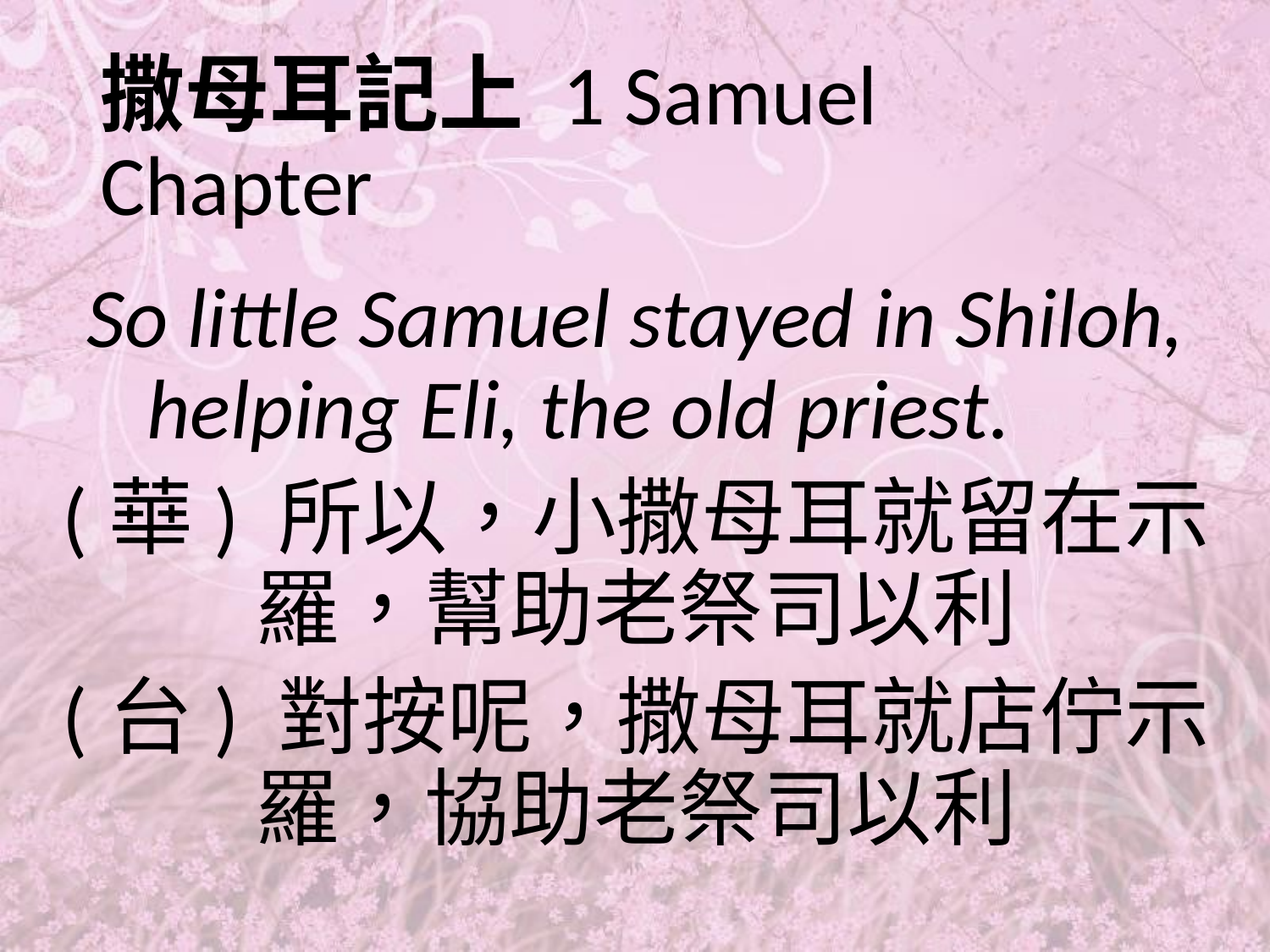

# 撒母耳記上 1 Samuel Chapter
So little Samuel stayed in Shiloh, helping Eli, the old priest.
(華) 所以，小撒母耳就留在示羅，幫助老祭司以利
(台) 對按呢，撒母耳就店佇示羅，協助老祭司以利